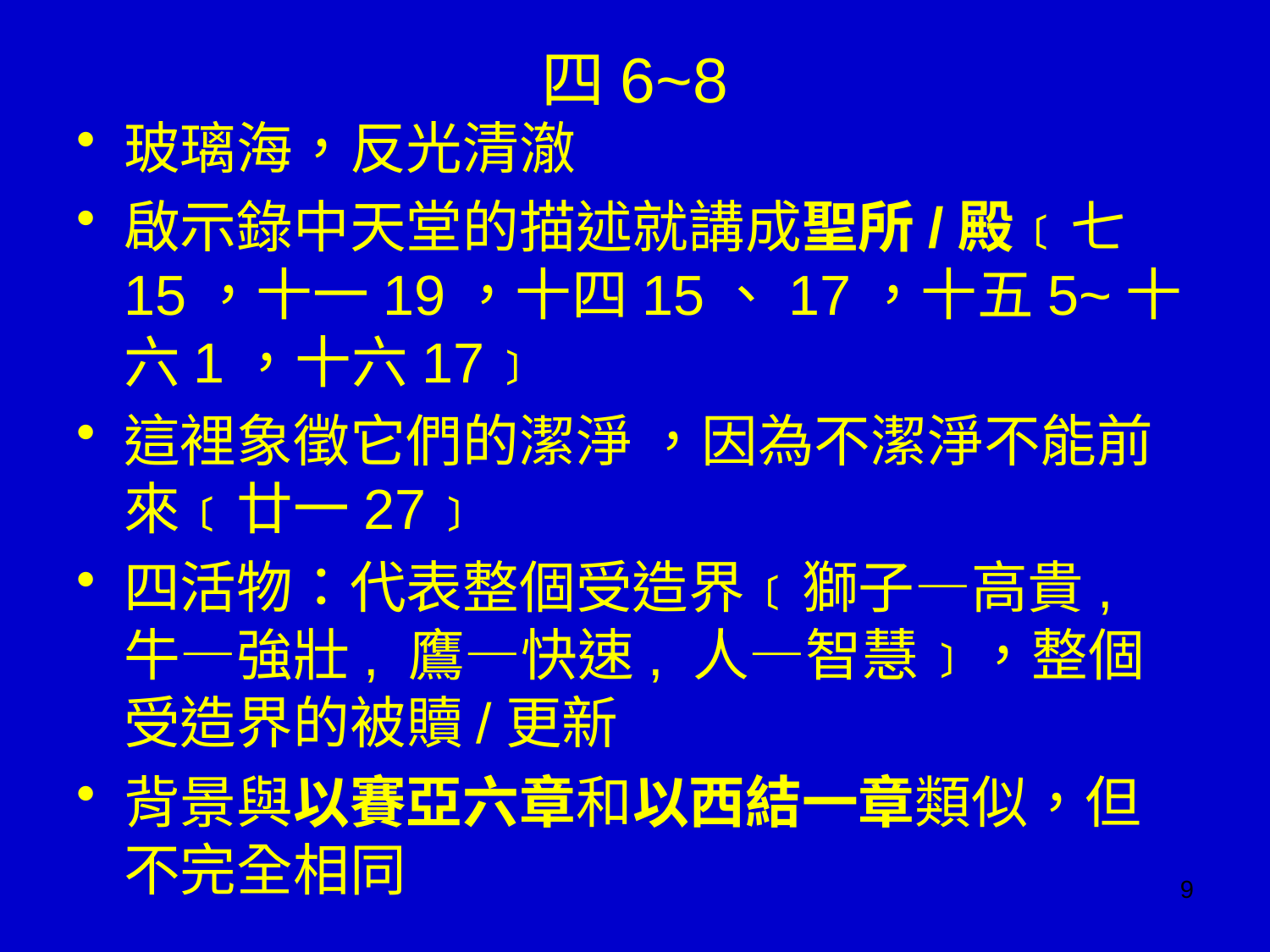

# 四6~8
玻璃海，反光清澈
啟示錄中天堂的描述就講成聖所/殿﹝七15，十一19，十四15、17，十五5~十六1，十六17﹞
這裡象徵它們的潔淨 ，因為不潔淨不能前來﹝廿一27﹞
四活物：代表整個受造界﹝獅子—高貴, 牛—強壯, 鷹—快速, 人—智慧﹞，整個受造界的被贖/更新
背景與以賽亞六章和以西結一章類似，但不完全相同
9